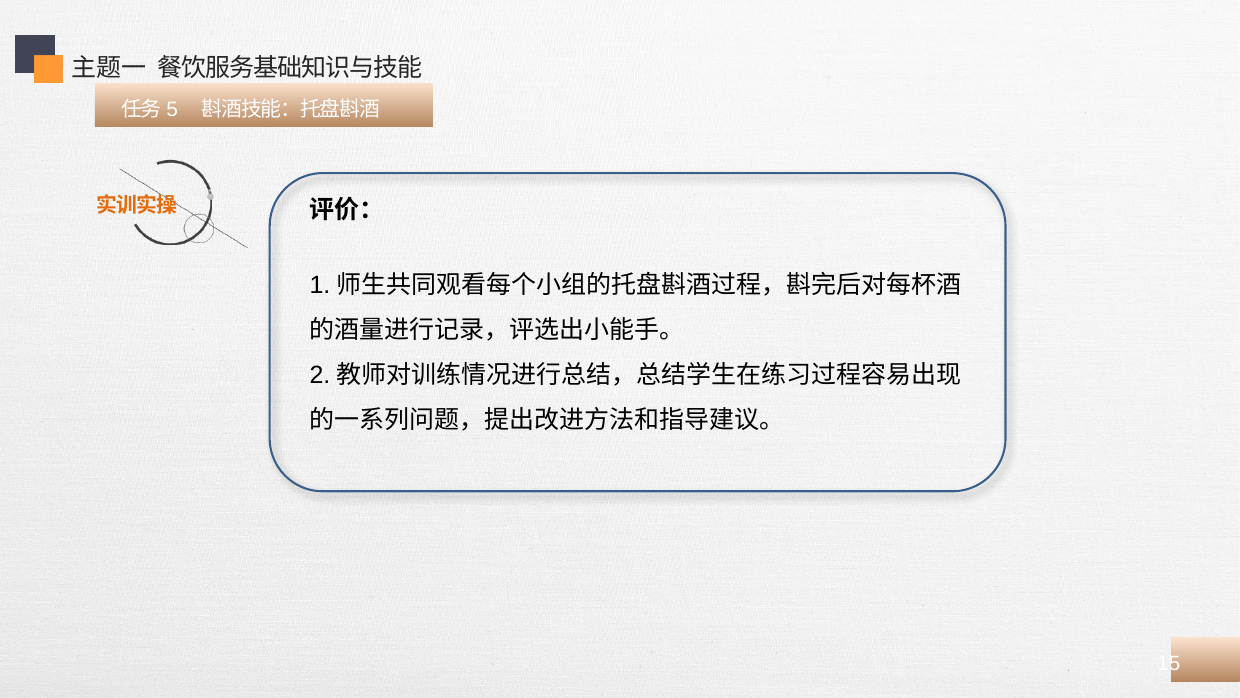

主题一  餐饮服务基础知识与技能

 任务5    斟酒技能：托盘斟酒

评价：

1.师生共同观看每个小组的托盘斟酒过程，斟完后对每杯酒的酒量进行记录，评选出小能手。
2.教师对训练情况进行总结，总结学生在练习过程容易出现的一系列问题，提出改进方法和指导建议。